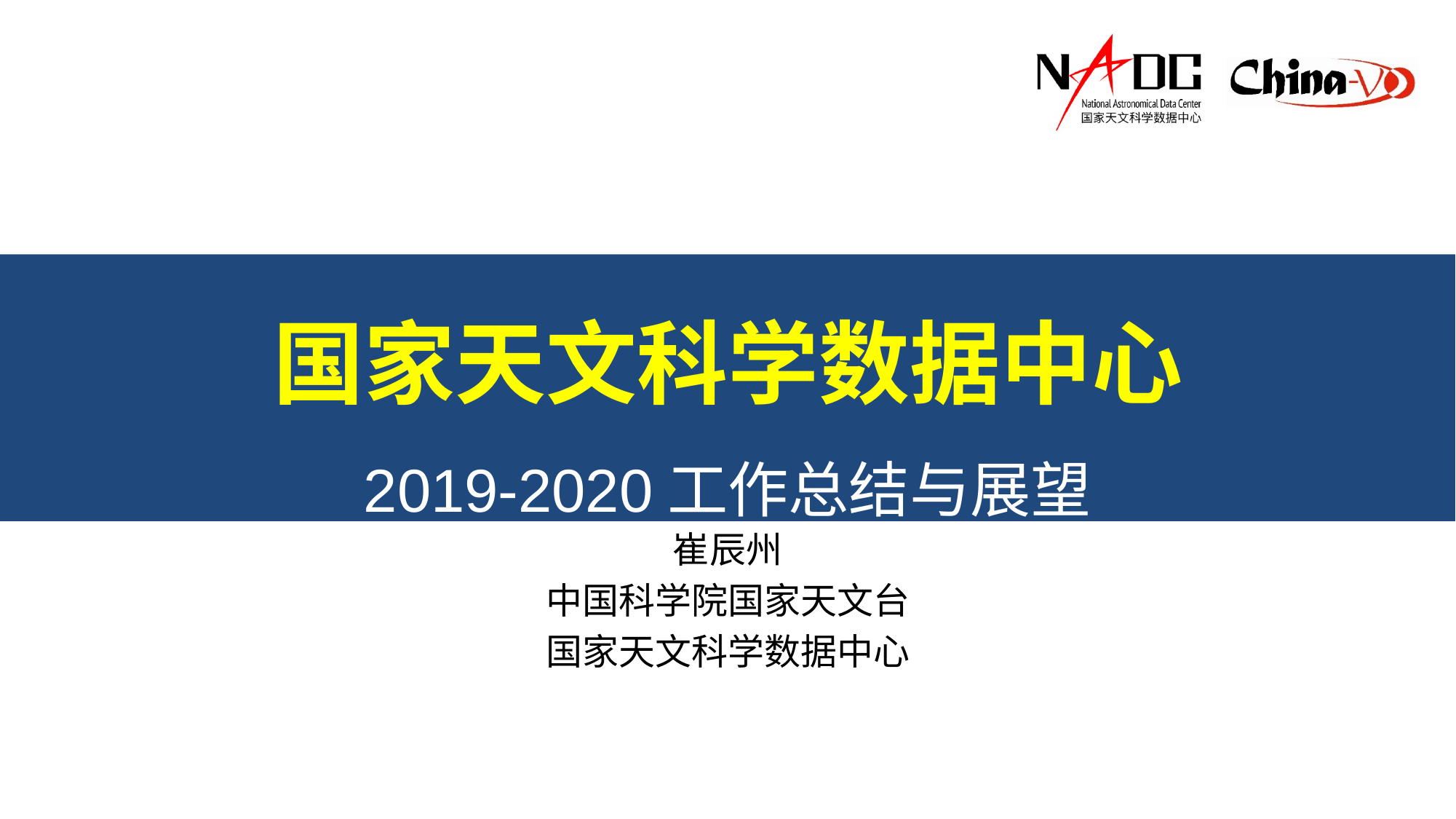

# 国家天文科学数据中心 2019-2020工作总结与展望
崔辰州
中国科学院国家天文台
国家天文科学数据中心